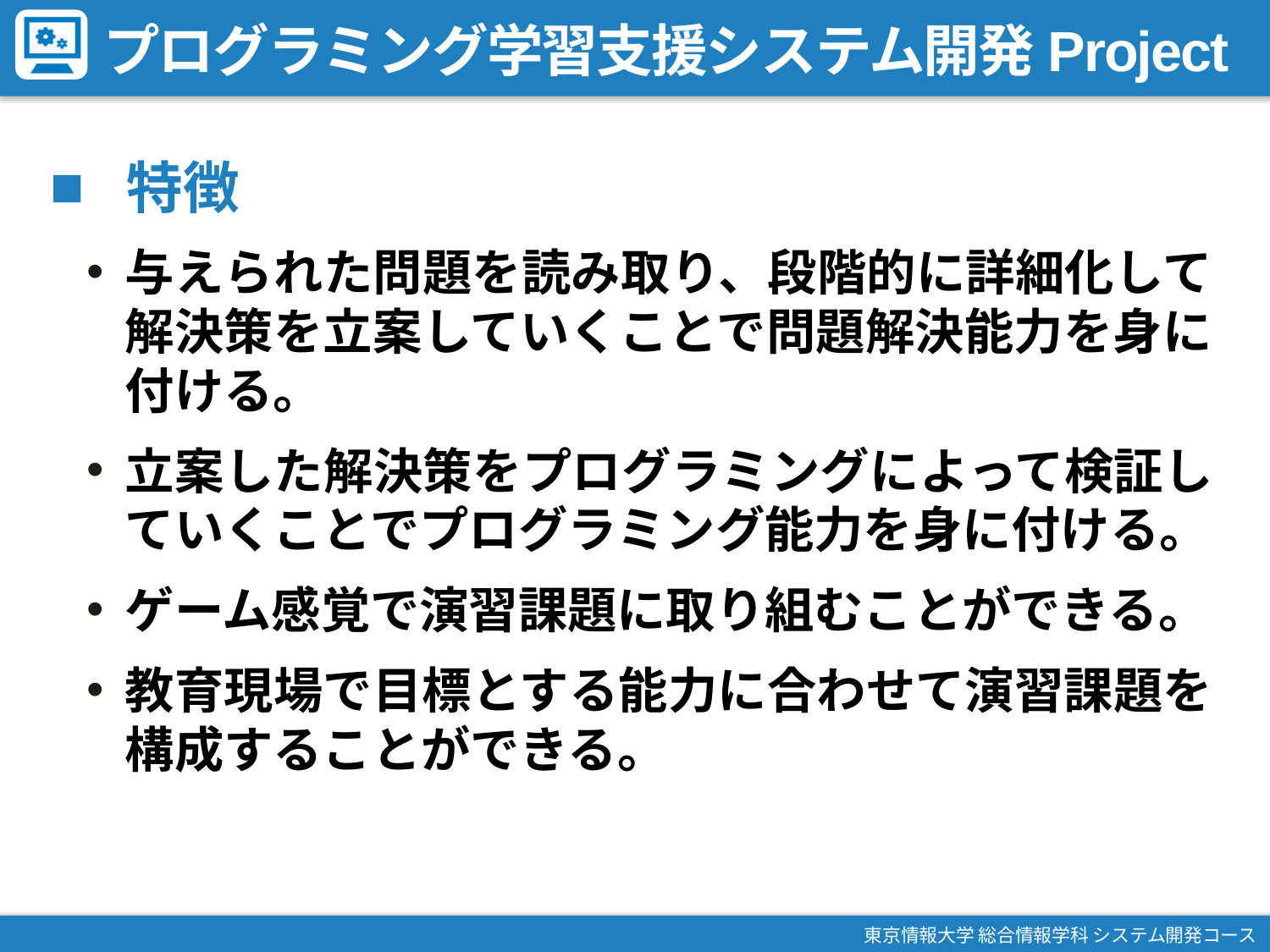

# プログラミング学習支援システム開発Project
特徴
与えられた問題を読み取り、段階的に詳細化して解決策を立案していくことで問題解決能力を身に付ける。
立案した解決策をプログラミングによって検証していくことでプログラミング能力を身に付ける。
ゲーム感覚で演習課題に取り組むことができる。
教育現場で目標とする能力に合わせて演習課題を構成することができる。